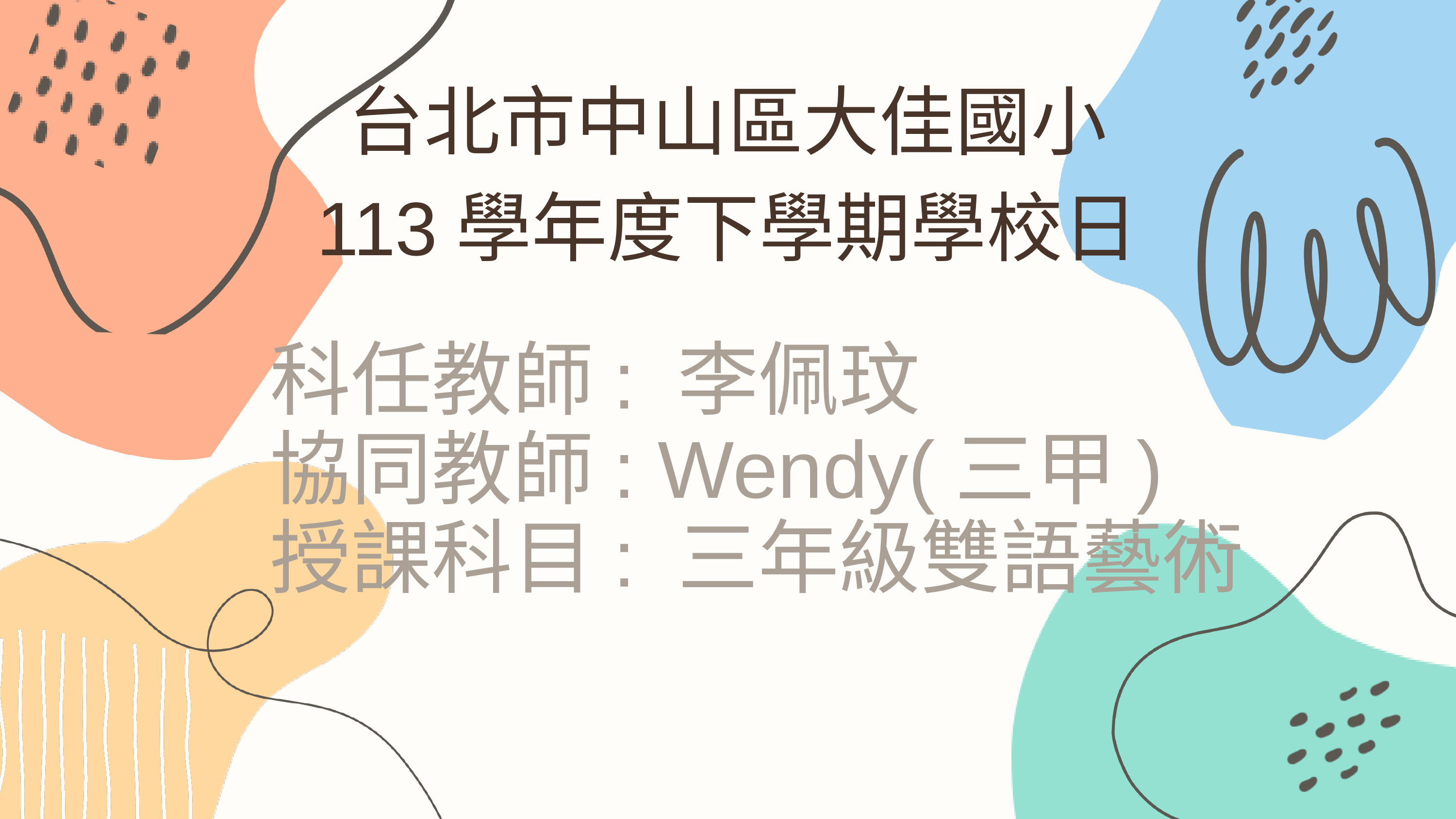

台北市中山區大佳國小
113學年度下學期學校日

科任教師: 李佩玟
協同教師: Wendy(三甲)
授課科目: 三年級雙語藝術